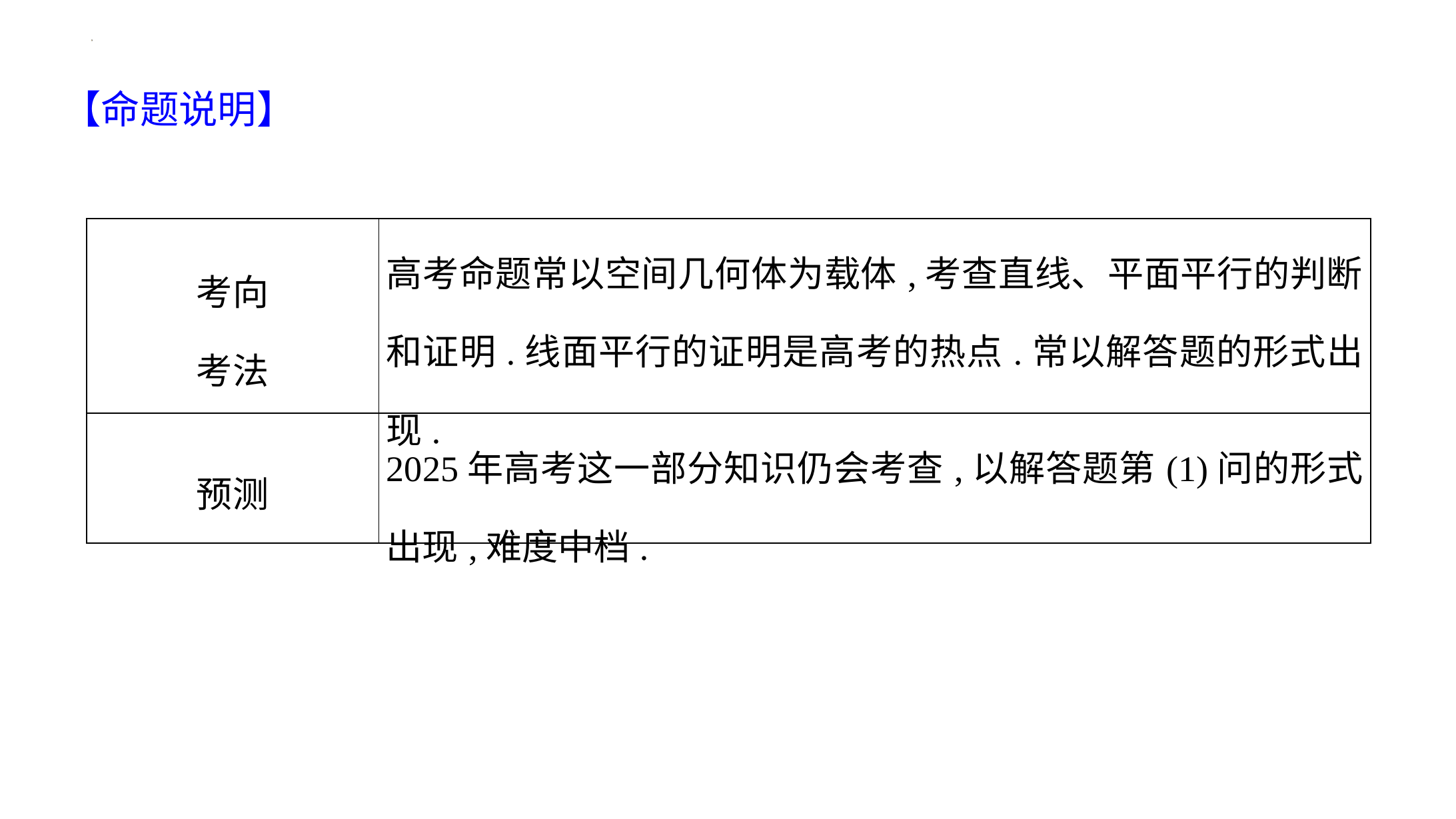

【命题说明】
| 考向 考法 | 高考命题常以空间几何体为载体,考查直线、平面平行的判断和证明.线面平行的证明是高考的热点.常以解答题的形式出现. |
| --- | --- |
| 预测 | 2025年高考这一部分知识仍会考查,以解答题第(1)问的形式出现,难度中档. |